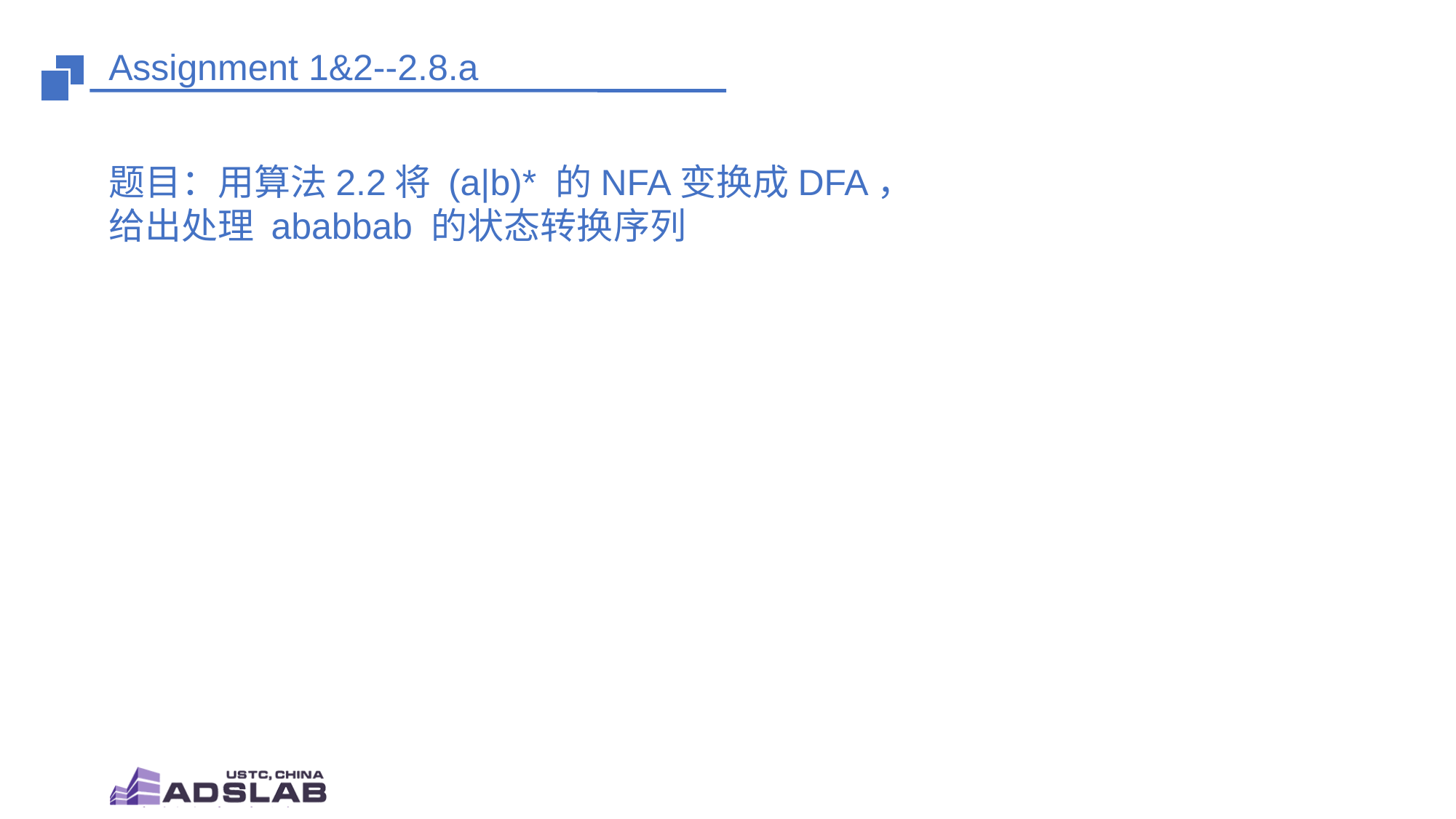

# Assignment 1&2--2.8.a
题目：用算法2.2将 (a|b)* 的NFA变换成DFA，
给出处理 ababbab 的状态转换序列